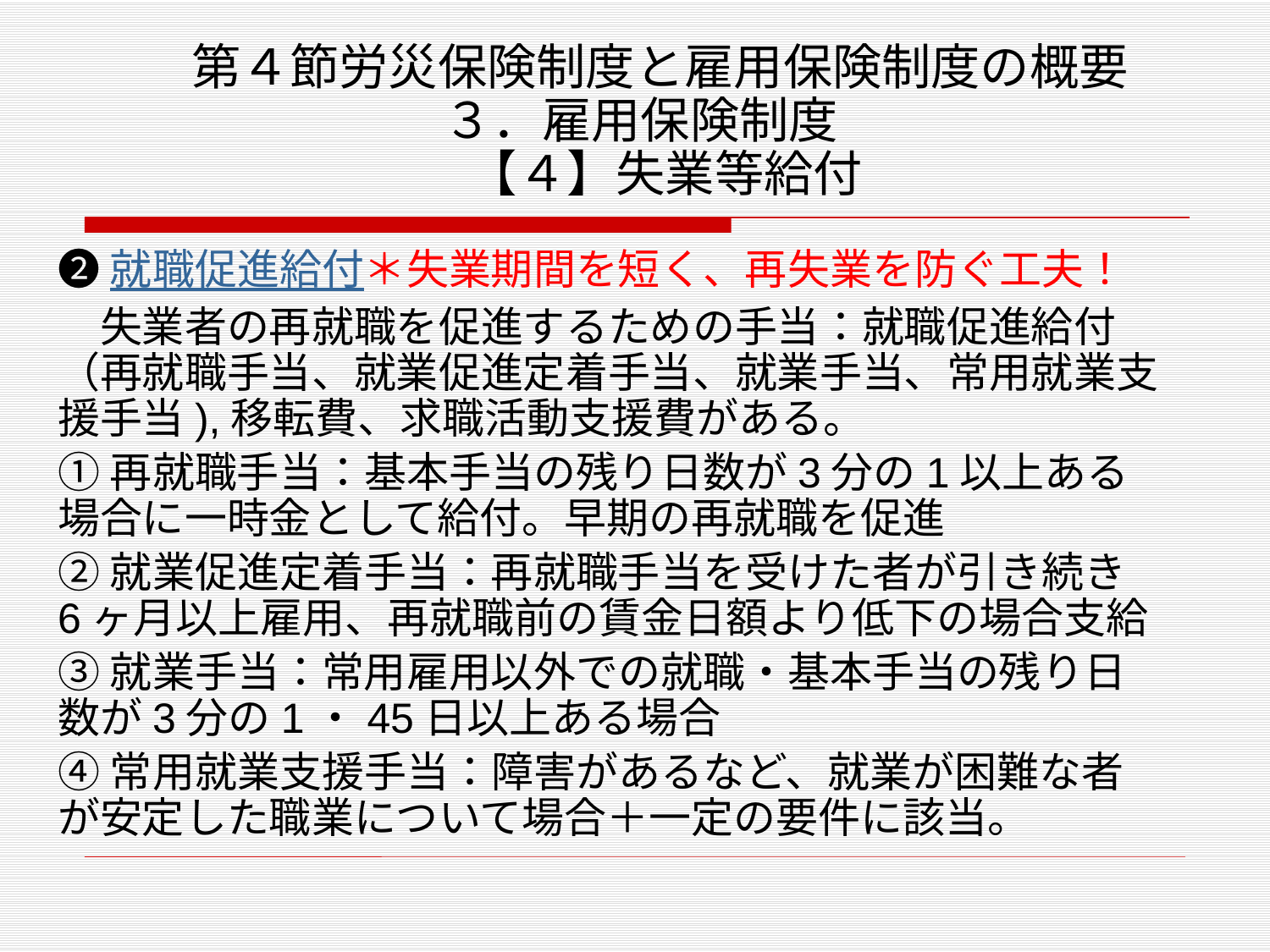

# 第４節労災保険制度と雇用保険制度の概要 ３．雇用保険制度　 【４】失業等給付
❷就職促進給付＊失業期間を短く、再失業を防ぐ工夫！
　失業者の再就職を促進するための手当：就職促進給付（再就職手当、就業促進定着手当、就業手当、常用就業支援手当),移転費、求職活動支援費がある。
①再就職手当：基本手当の残り日数が3分の1以上ある場合に一時金として給付。早期の再就職を促進
②就業促進定着手当：再就職手当を受けた者が引き続き6ヶ月以上雇用、再就職前の賃金日額より低下の場合支給
③就業手当：常用雇用以外での就職・基本手当の残り日数が3分の1・45日以上ある場合
④常用就業支援手当：障害があるなど、就業が困難な者が安定した職業について場合＋一定の要件に該当。